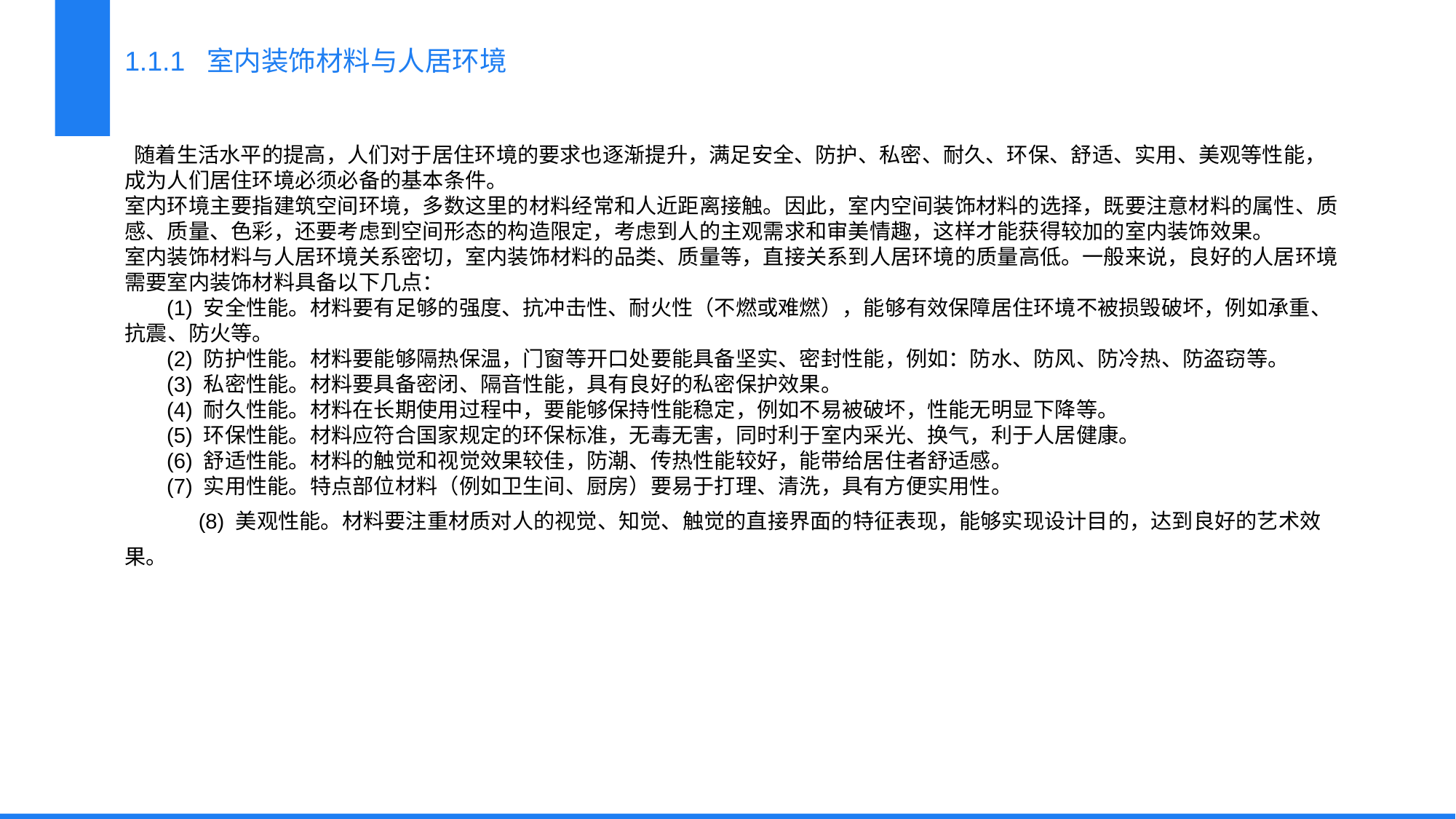

1.1.1  室内装饰材料与人居环境
 随着生活水平的提高，人们对于居住环境的要求也逐渐提升，满足安全、防护、私密、耐久、环保、舒适、实用、美观等性能，成为人们居住环境必须必备的基本条件。室内环境主要指建筑空间环境，多数这里的材料经常和人近距离接触。因此，室内空间装饰材料的选择，既要注意材料的属性、质感、质量、色彩，还要考虑到空间形态的构造限定，考虑到人的主观需求和审美情趣，这样才能获得较加的室内装饰效果。室内装饰材料与人居环境关系密切，室内装饰材料的品类、质量等，直接关系到人居环境的质量高低。一般来说，良好的人居环境需要室内装饰材料具备以下几点：       (1) 安全性能。材料要有足够的强度、抗冲击性、耐火性（不燃或难燃），能够有效保障居住环境不被损毁破坏，例如承重、抗震、防火等。       (2) 防护性能。材料要能够隔热保温，门窗等开口处要能具备坚实、密封性能，例如：防水、防风、防冷热、防盗窃等。       (3) 私密性能。材料要具备密闭、隔音性能，具有良好的私密保护效果。       (4) 耐久性能。材料在长期使用过程中，要能够保持性能稳定，例如不易被破坏，性能无明显下降等。       (5) 环保性能。材料应符合国家规定的环保标准，无毒无害，同时利于室内采光、换气，利于人居健康。       (6) 舒适性能。材料的触觉和视觉效果较佳，防潮、传热性能较好，能带给居住者舒适感。       (7) 实用性能。特点部位材料（例如卫生间、厨房）要易于打理、清洗，具有方便实用性。       (8) 美观性能。材料要注重材质对人的视觉、知觉、触觉的直接界面的特征表现，能够实现设计目的，达到良好的艺术效果。